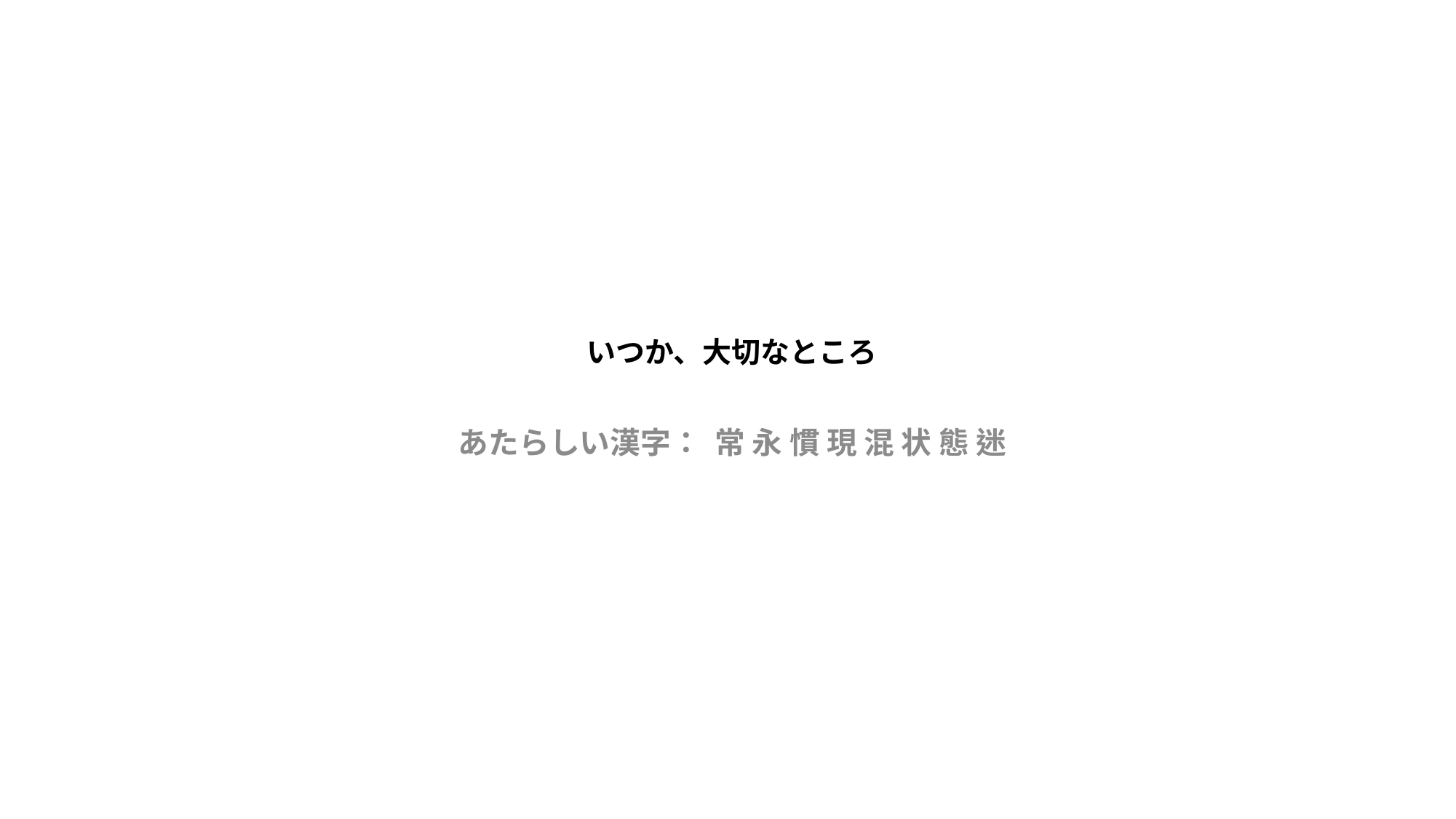

# いつか、大切なところ
あたらしい漢字：  常 永 慣 現 混 状 態 迷